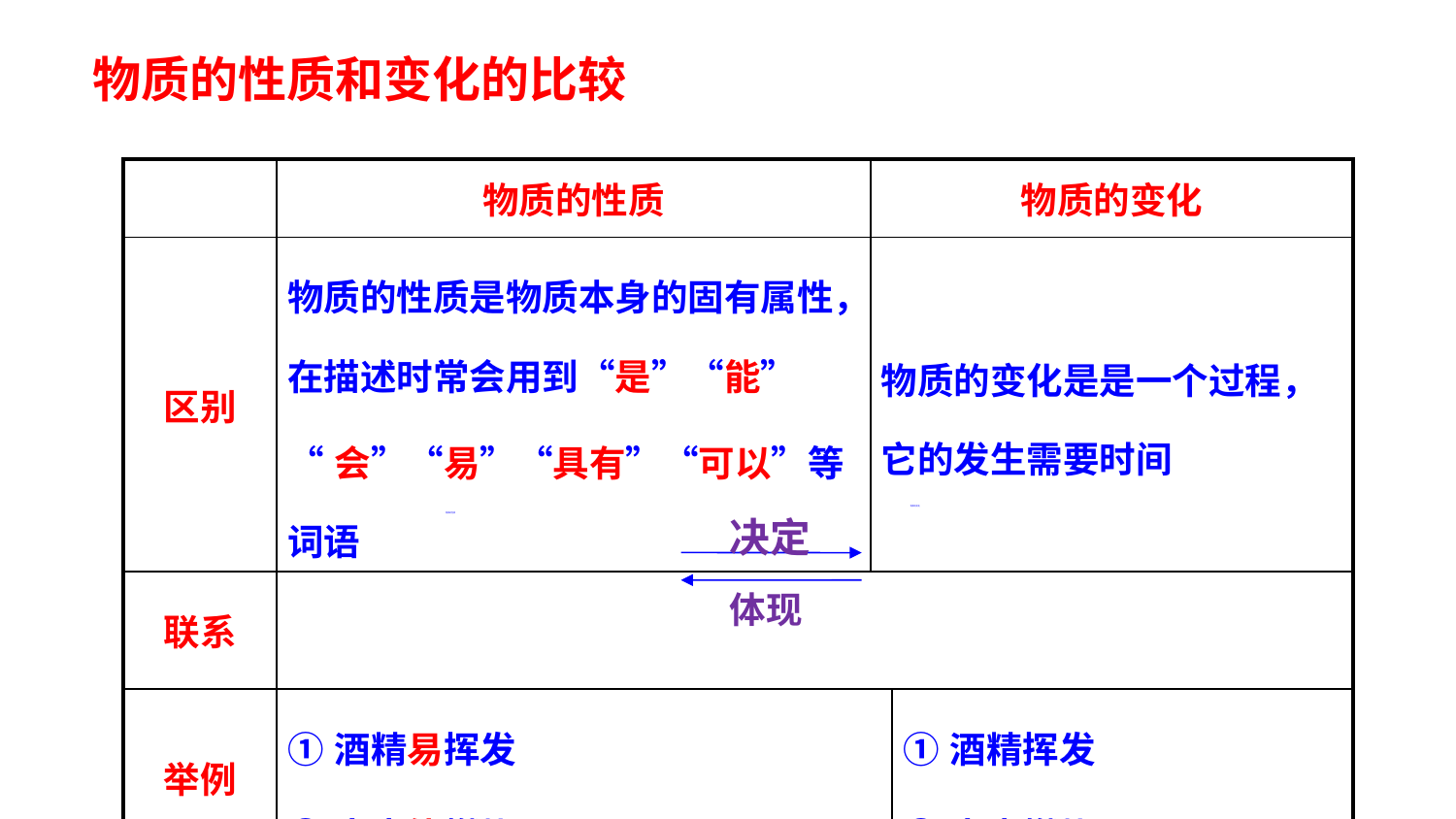

物质的性质和变化的比较
|  | 物质的性质 | 物质的变化 |  |
| --- | --- | --- | --- |
| 区别 | 物质的性质是物质本身的固有属性，在描述时常会用到“是”“能” “会”“易”“具有”“可以”等词语 | 物质的变化是是一个过程，它的发生需要时间 |  |
| 联系 |  |  |  |
| 举例 | ①酒精易挥发 ②木炭能燃烧 |  | ①酒精挥发 ②木炭燃烧 |
物质的变化
物质的性质
决定

体现